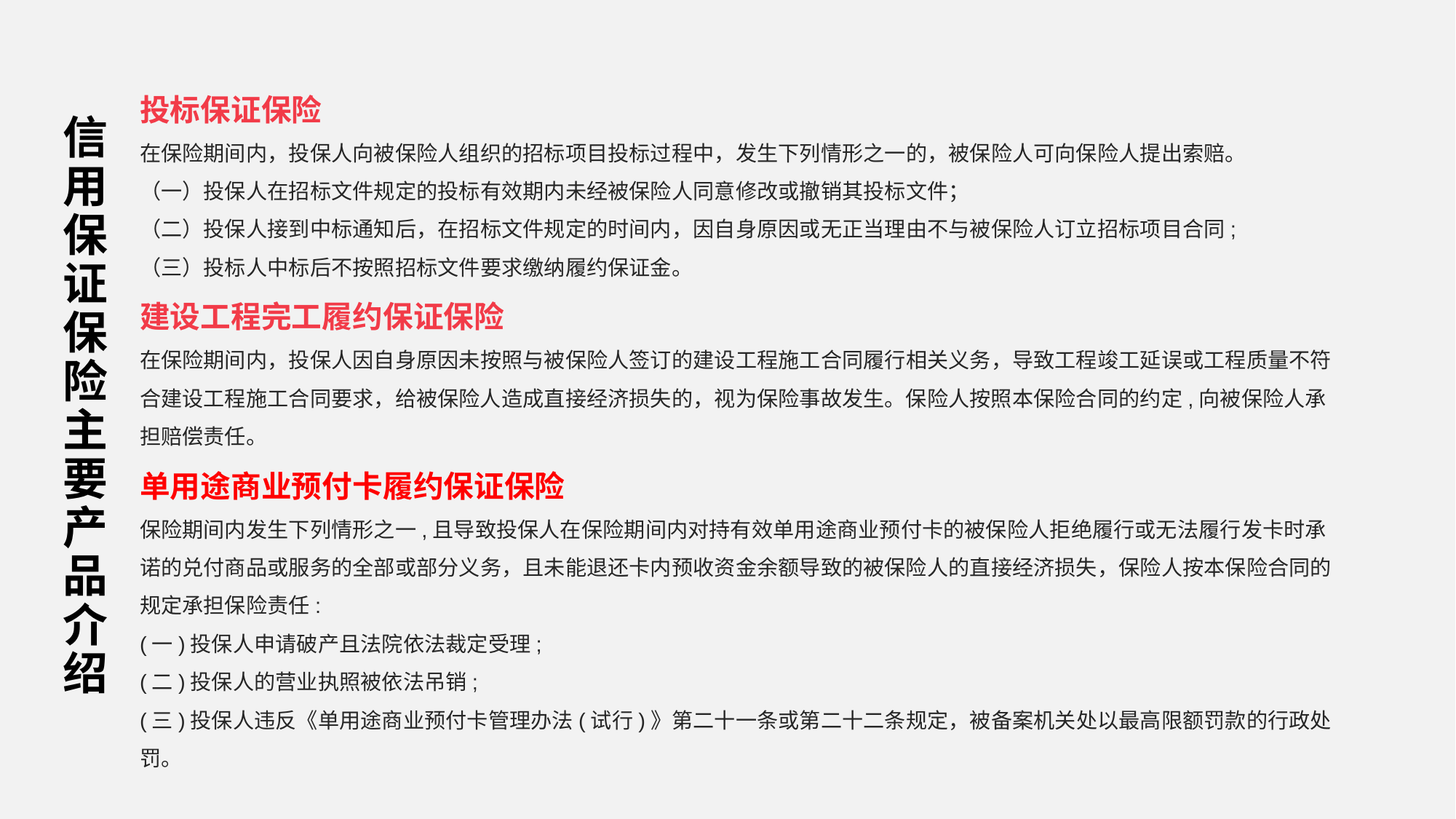

投标保证保险
在保险期间内，投保人向被保险人组织的招标项目投标过程中，发生下列情形之一的，被保险人可向保险人提出索赔。
（一）投保人在招标文件规定的投标有效期内未经被保险人同意修改或撤销其投标文件；
（二）投保人接到中标通知后，在招标文件规定的时间内，因自身原因或无正当理由不与被保险人订立招标项目合同;
（三）投标人中标后不按照招标文件要求缴纳履约保证金。
建设工程完工履约保证保险
在保险期间内，投保人因自身原因未按照与被保险人签订的建设工程施工合同履行相关义务，导致工程竣工延误或工程质量不符合建设工程施工合同要求，给被保险人造成直接经济损失的，视为保险事故发生。保险人按照本保险合同的约定,向被保险人承担赔偿责任。
单用途商业预付卡履约保证保险
保险期间内发生下列情形之一,且导致投保人在保险期间内对持有效单用途商业预付卡的被保险人拒绝履行或无法履行发卡时承诺的兑付商品或服务的全部或部分义务，且未能退还卡内预收资金余额导致的被保险人的直接经济损失，保险人按本保险合同的规定承担保险责任:
(一)投保人申请破产且法院依法裁定受理;
(二)投保人的营业执照被依法吊销;
(三)投保人违反《单用途商业预付卡管理办法(试行)》第二十一条或第二十二条规定，被备案机关处以最高限额罚款的行政处罚。
# 信用保证保险主要产品介绍